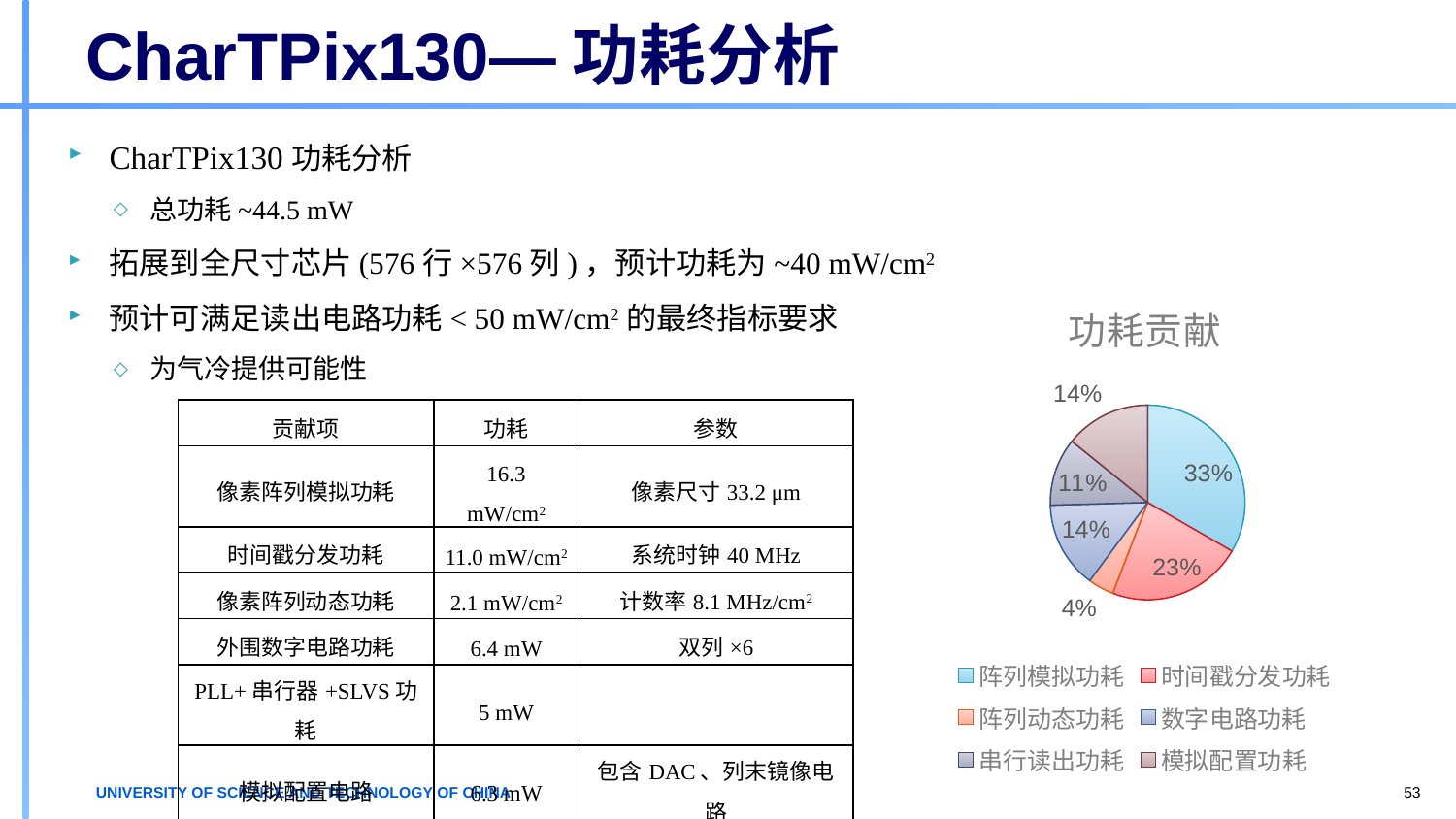

# CharTPix130—功耗分析
CharTPix130功耗分析
总功耗~44.5 mW
拓展到全尺寸芯片(576行×576列)，预计功耗为~40 mW/cm2
预计可满足读出电路功耗< 50 mW/cm2的最终指标要求
为气冷提供可能性

### Chart:

| Category | 功耗贡献 |
|---|---|
| 阵列模拟功耗 | 14.8 |
| 时间戳分发功耗 | 10.0 |
| 阵列动态功耗 | 1.9 |
| 数字电路功耗 | 6.4 |
| 串行读出功耗 | 5.0 |
| 模拟配置功耗 | 6.3 |
| 贡献项 | 功耗 | 参数 |
| --- | --- | --- |
| 像素阵列模拟功耗 | 16.3 mW/cm2 | 像素尺寸33.2 μm |
| 时间戳分发功耗 | 11.0 mW/cm2 | 系统时钟40 MHz |
| 像素阵列动态功耗 | 2.1 mW/cm2 | 计数率8.1 MHz/cm2 |
| 外围数字电路功耗 | 6.4 mW | 双列×6 |
| PLL+串行器+SLVS功耗 | 5 mW |  |
| 模拟配置电路 | 6.3 mW | 包含DAC、列末镜像电路 |
| 芯片总功耗 | 44.5 mW |  |
53